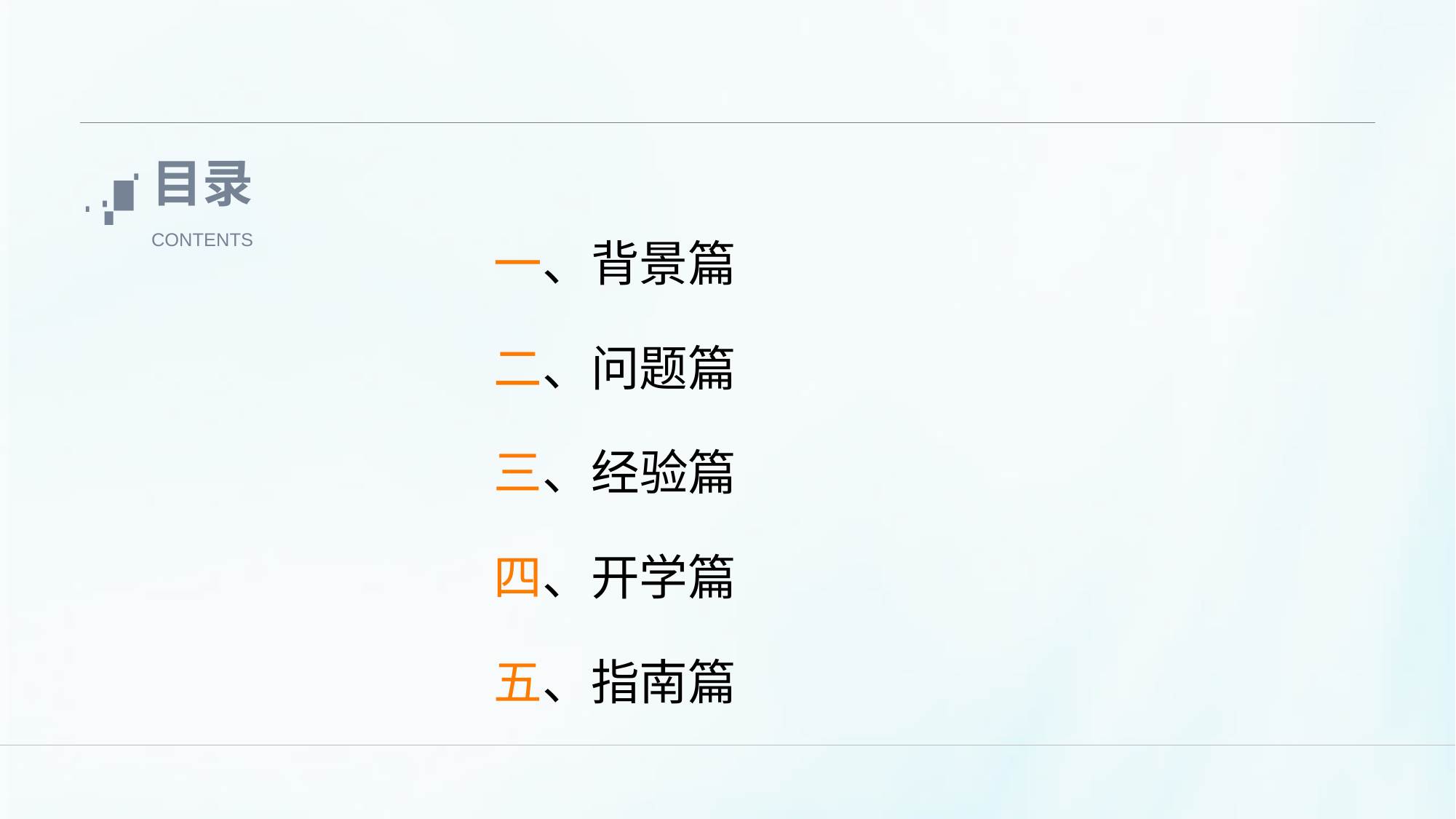

目录

CONTENTS
一、背景篇
二、问题篇
三、经验篇
四、开学篇
五、指南篇